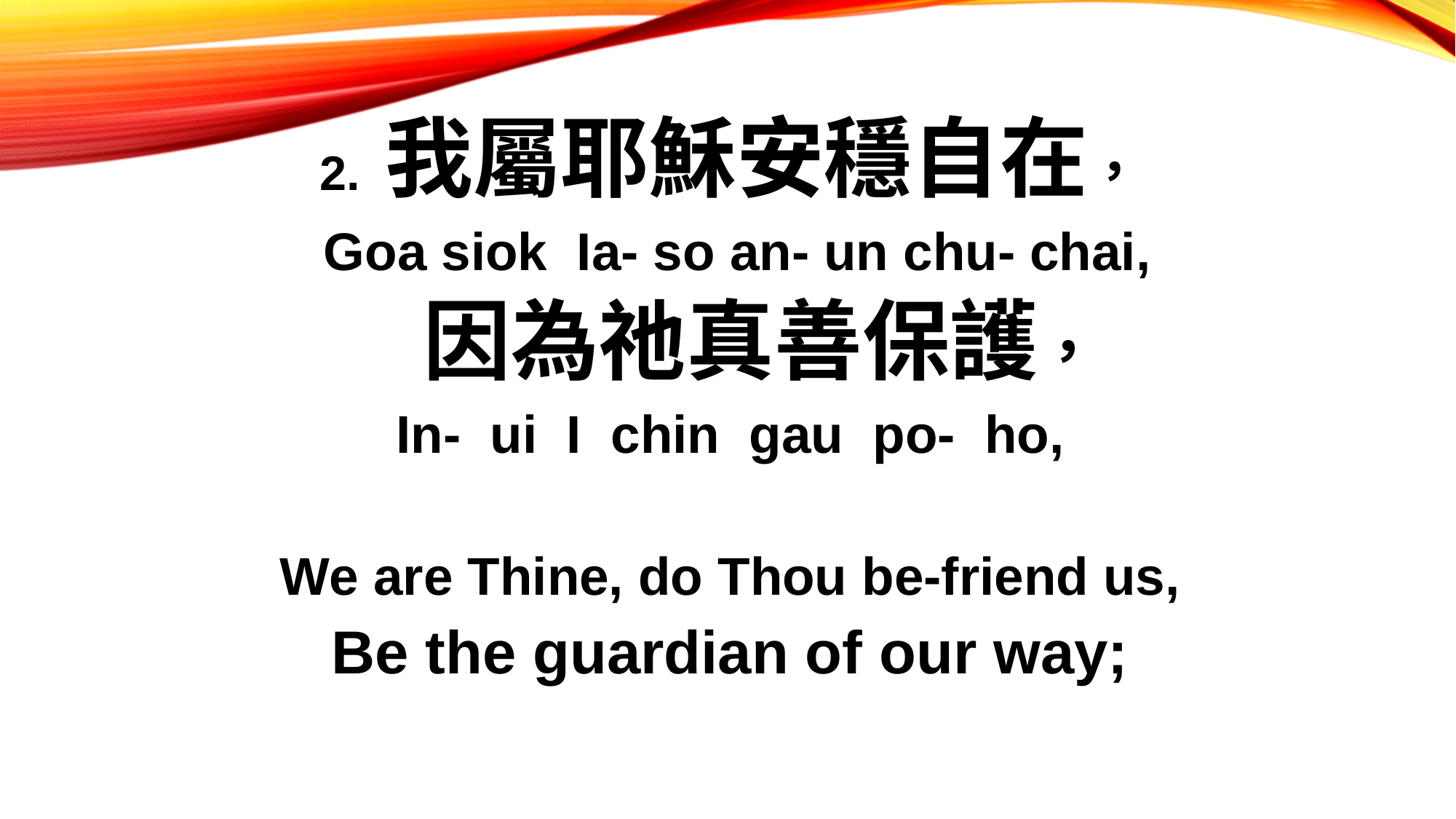

2. 我屬耶穌安穩自在，
 Goa siok  Ia- so an- un chu- chai,
  因為祂真善保護，
In-  ui  I  chin  gau  po-  ho,

We are Thine, do Thou be-friend us,
Be the guardian of our way;